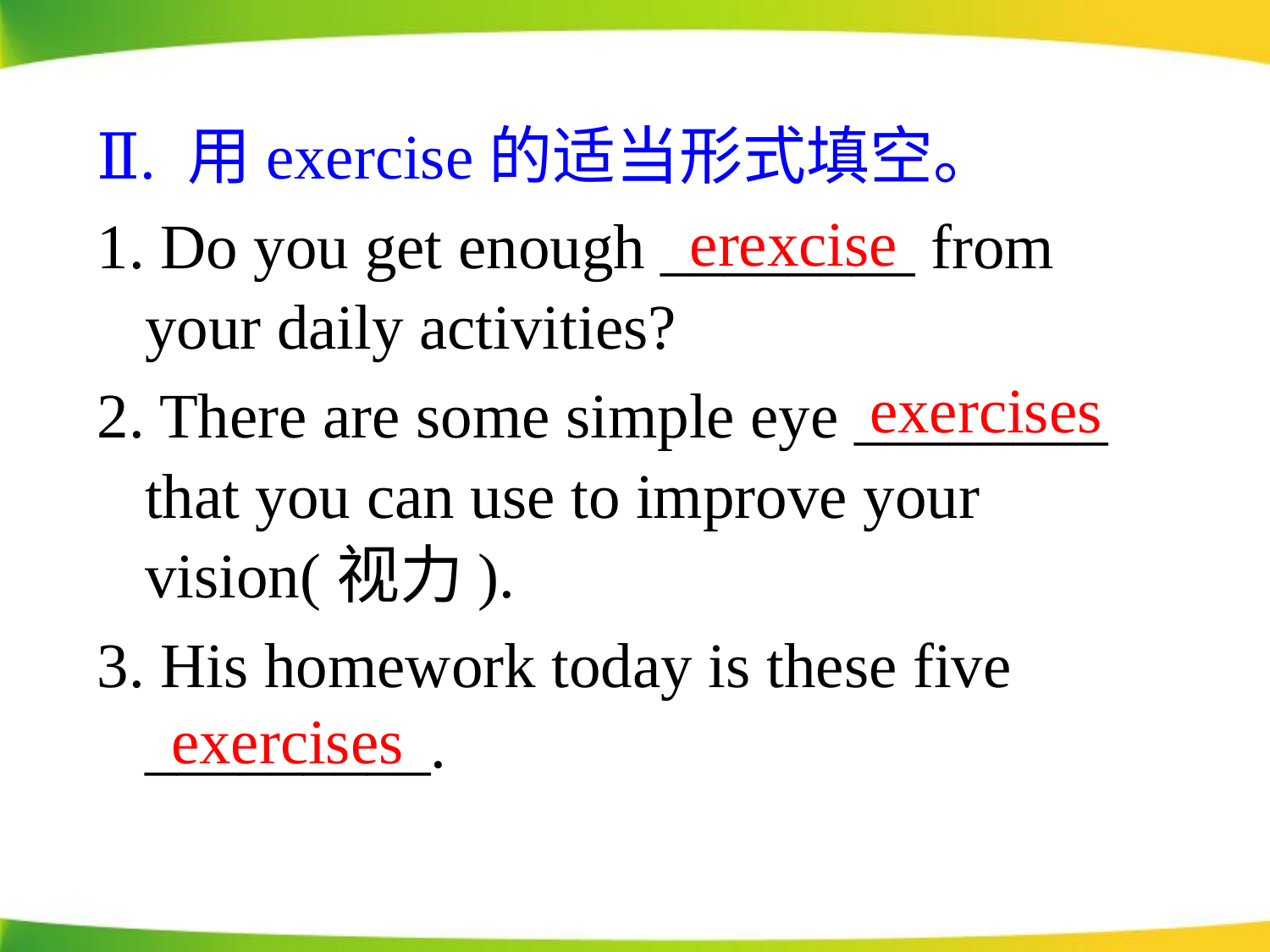

Ⅱ. 用exercise的适当形式填空。
1. Do you get enough ________ from your daily activities?
2. There are some simple eye ________ that you can use to improve your vision(视力).
3. His homework today is these five _________.
erexcise
exercises
exercises